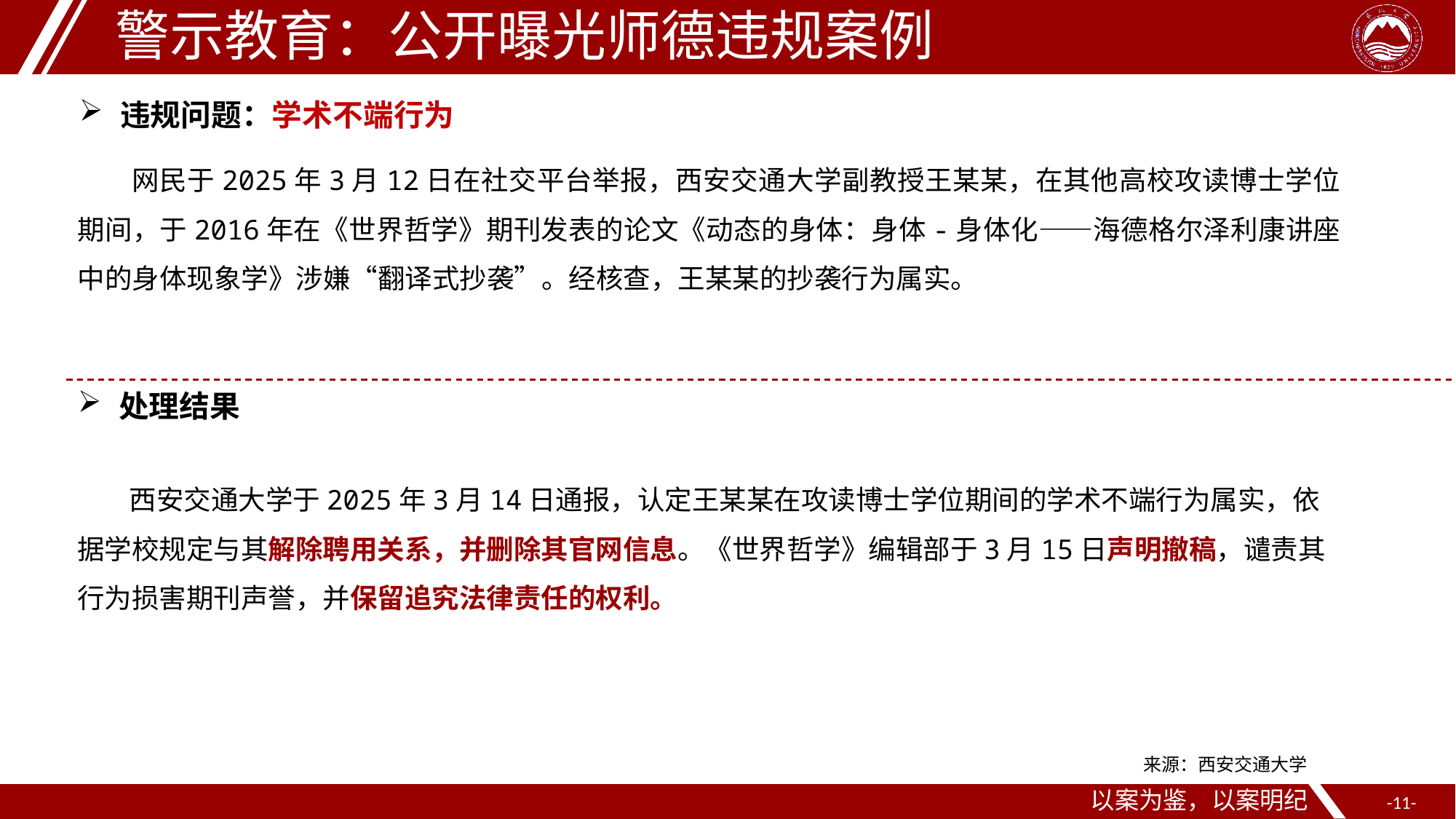

警示教育：公开曝光师德违规案例
违规问题：学术不端行为
网民于2025年3月12日在社交平台举报，西安交通大学副教授王某某，在其他高校攻读博士学位期间，于2016年在《世界哲学》期刊发表的论文《动态的身体：身体-身体化——海德格尔泽利康讲座中的身体现象学》涉嫌“翻译式抄袭”。经核查，王某某的抄袭行为属实。
处理结果
　    西安交通大学于2025年3月14日通报，认定王某某在攻读博士学位期间的学术不端行为属实，依据学校规定与其解除聘用关系，并删除其官网信息。《世界哲学》编辑部于3月15日声明撤稿，谴责其行为损害期刊声誉，并保留追究法律责任的权利。
来源：西安交通大学
以案为鉴，以案明纪
-11-